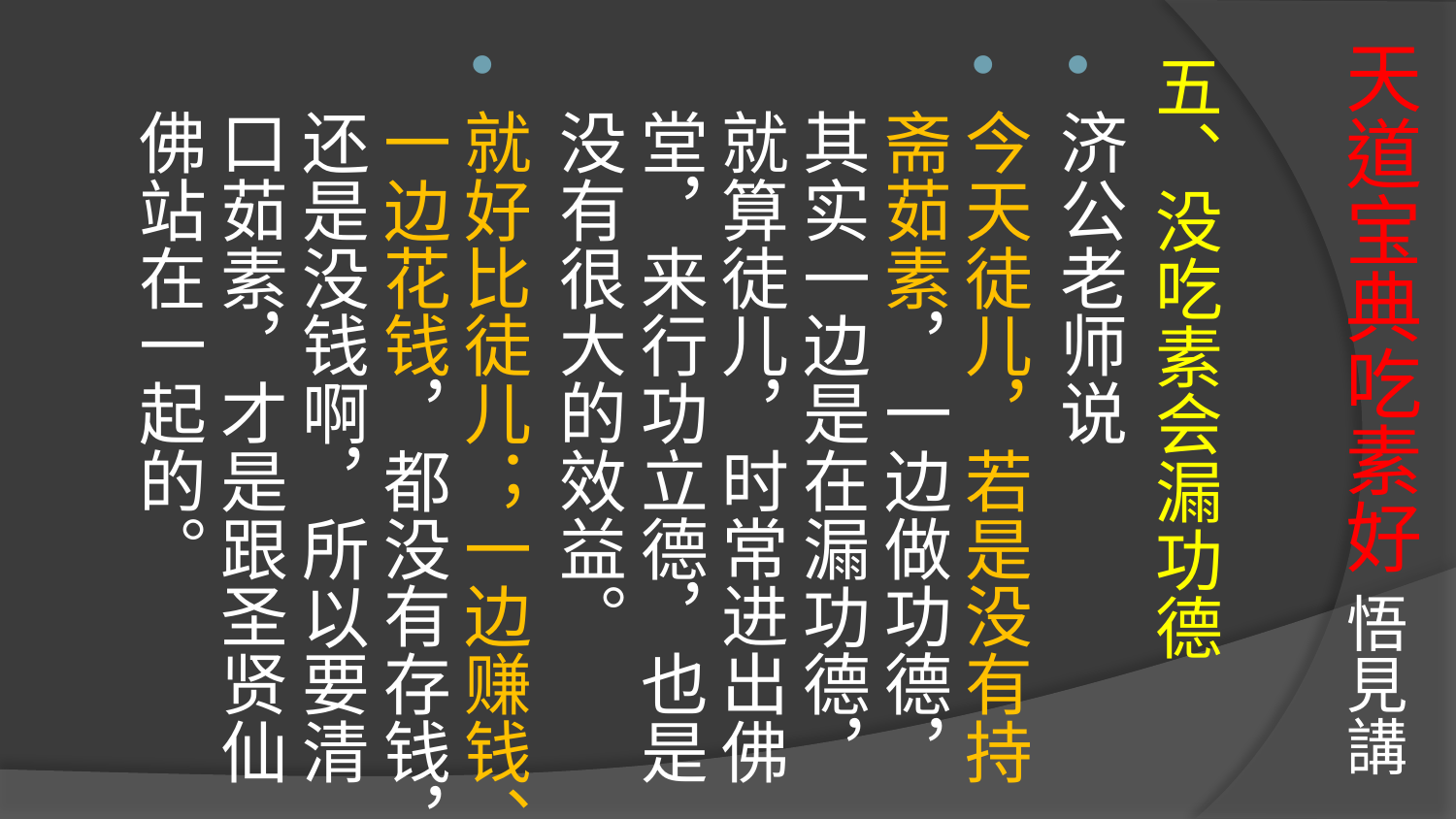

# 天道宝典吃素好 悟見講
五、没吃素会漏功德
济公老师说
今天徒儿，若是没有持斋茹素，一边做功德，其实一边是在漏功德，就算徒儿，时常进出佛堂，来行功立德，也是没有很大的效益。
就好比徒儿；一边赚钱、一边花钱，都没有存钱，还是没钱啊，所以要清口茹素，才是跟圣贤仙佛站在一起的。